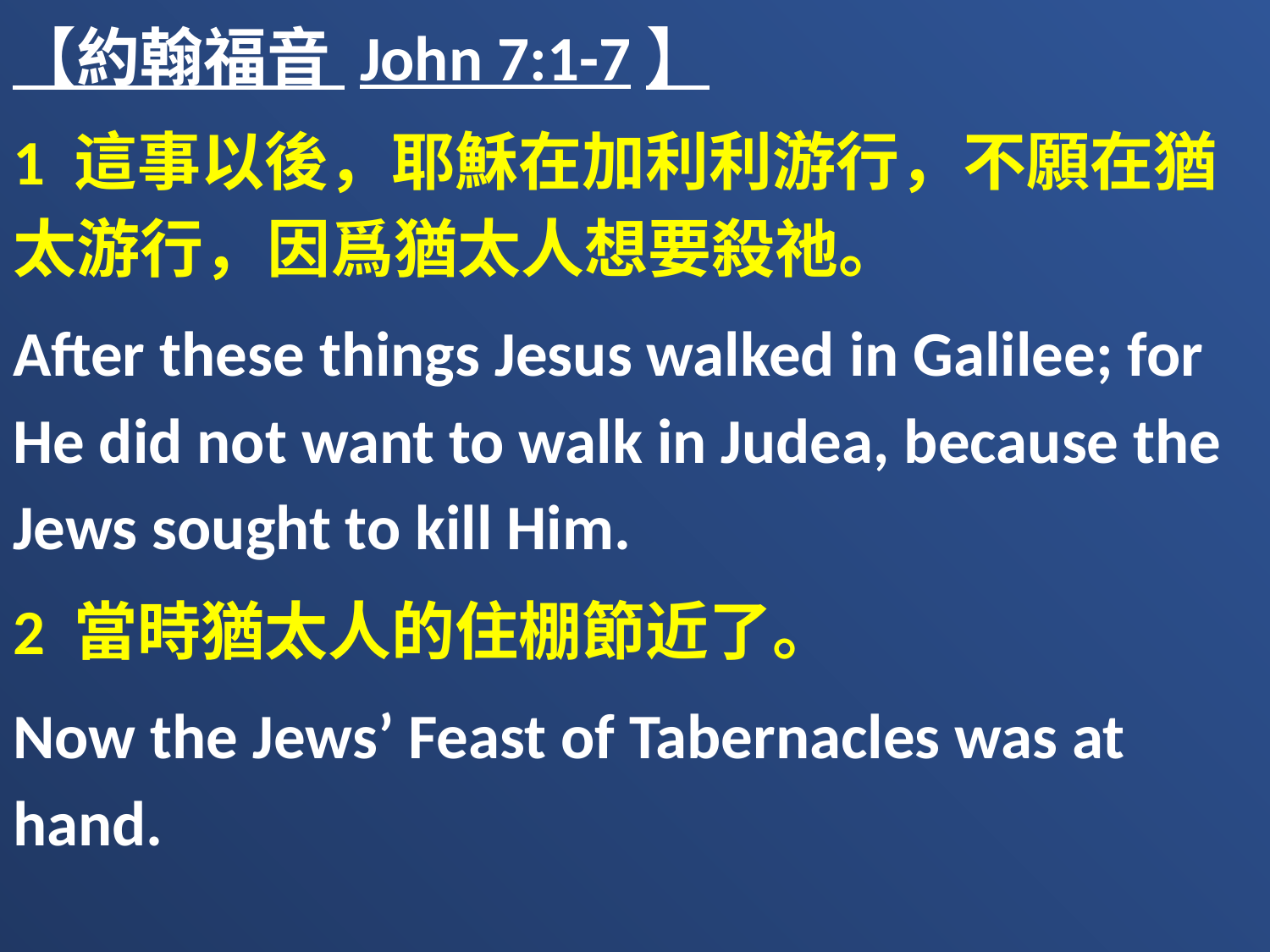

【約翰福音 John 7:1-7】
1 這事以後，耶穌在加利利游行，不願在猶太游行，因爲猶太人想要殺祂。
After these things Jesus walked in Galilee; for He did not want to walk in Judea, because the Jews sought to kill Him.
2 當時猶太人的住棚節近了。
Now the Jews’ Feast of Tabernacles was at hand.